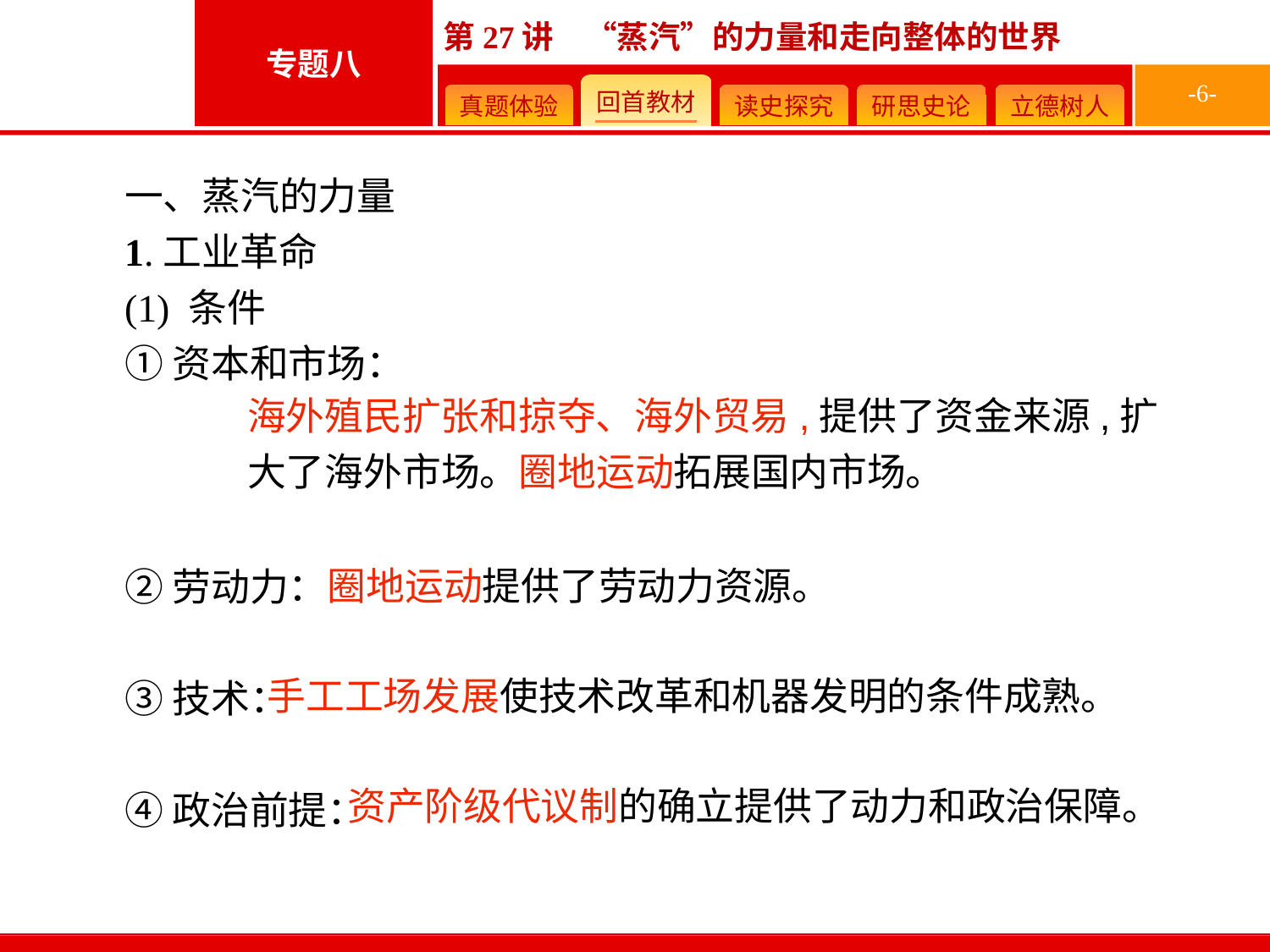

-6-
一、蒸汽的力量
1.工业革命
(1) 条件
①资本和市场：

②劳动力：

③技术：

④政治前提：
海外殖民扩张和掠夺、海外贸易,提供了资金来源,扩大了海外市场。圈地运动拓展国内市场。

圈地运动提供了劳动力资源。

手工工场发展使技术改革和机器发明的条件成熟。

资产阶级代议制的确立提供了动力和政治保障。